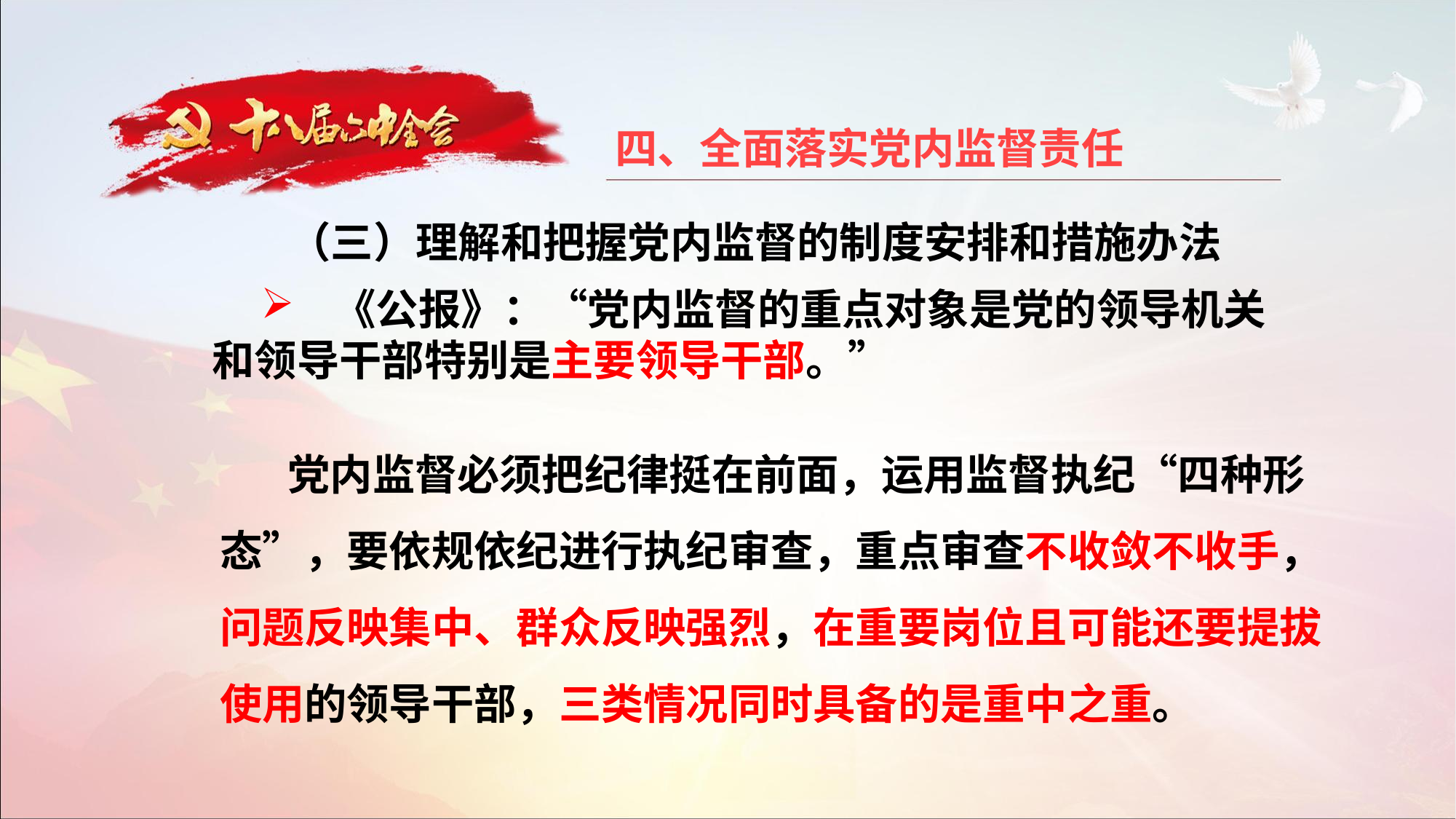

四、全面落实党内监督责任
（三）理解和把握党内监督的制度安排和措施办法
   《公报》：“党内监督的重点对象是党的领导机关和领导干部特别是主要领导干部。”

      党内监督必须把纪律挺在前面，运用监督执纪“四种形态”，要依规依纪进行执纪审查，重点审查不收敛不收手，问题反映集中、群众反映强烈，在重要岗位且可能还要提拔使用的领导干部，三类情况同时具备的是重中之重。